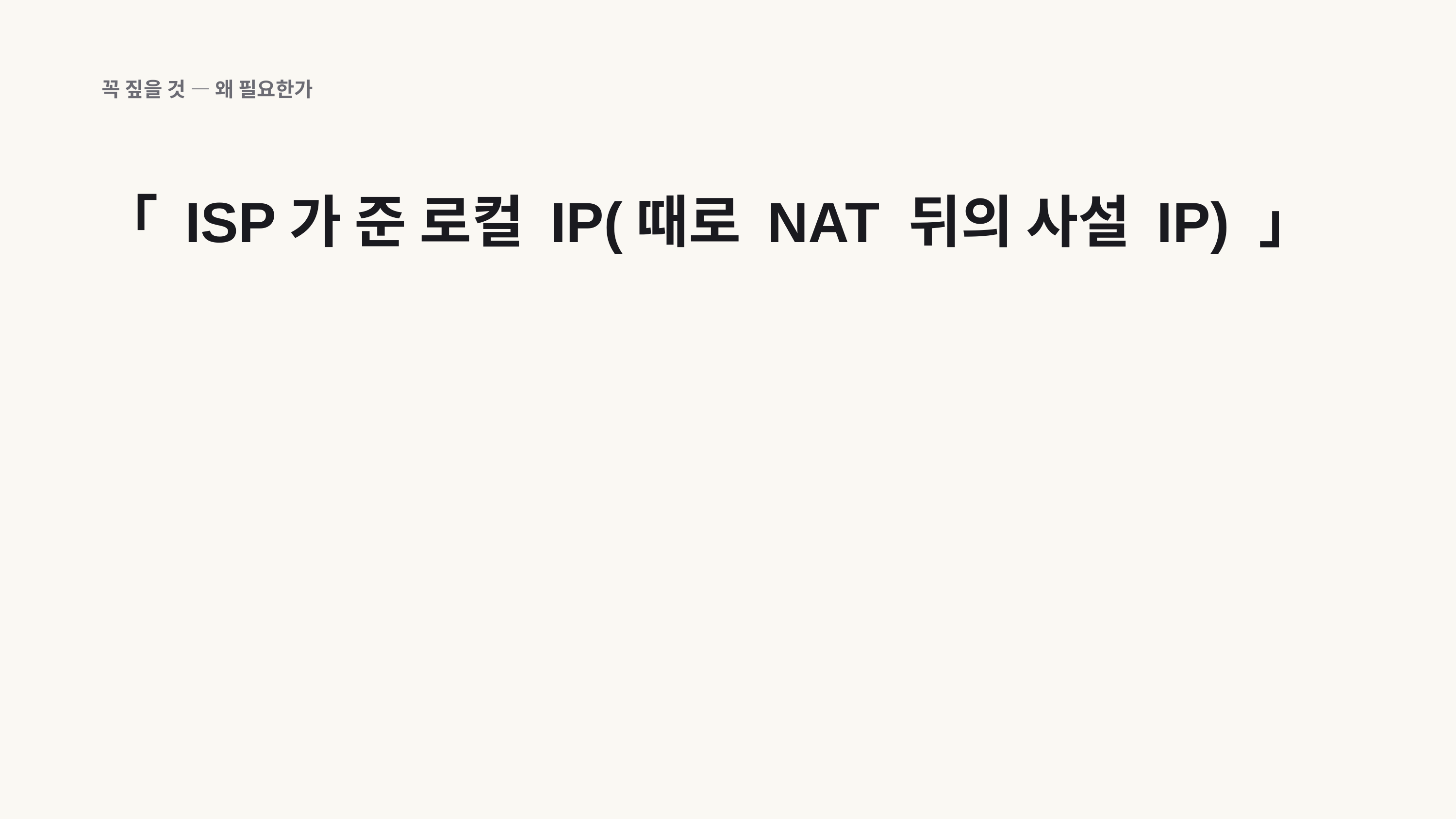

꼭 짚을 것 — 왜 필요한가
「 ISP가 준 로컬 IP(때로 NAT 뒤의 사설 IP) 」